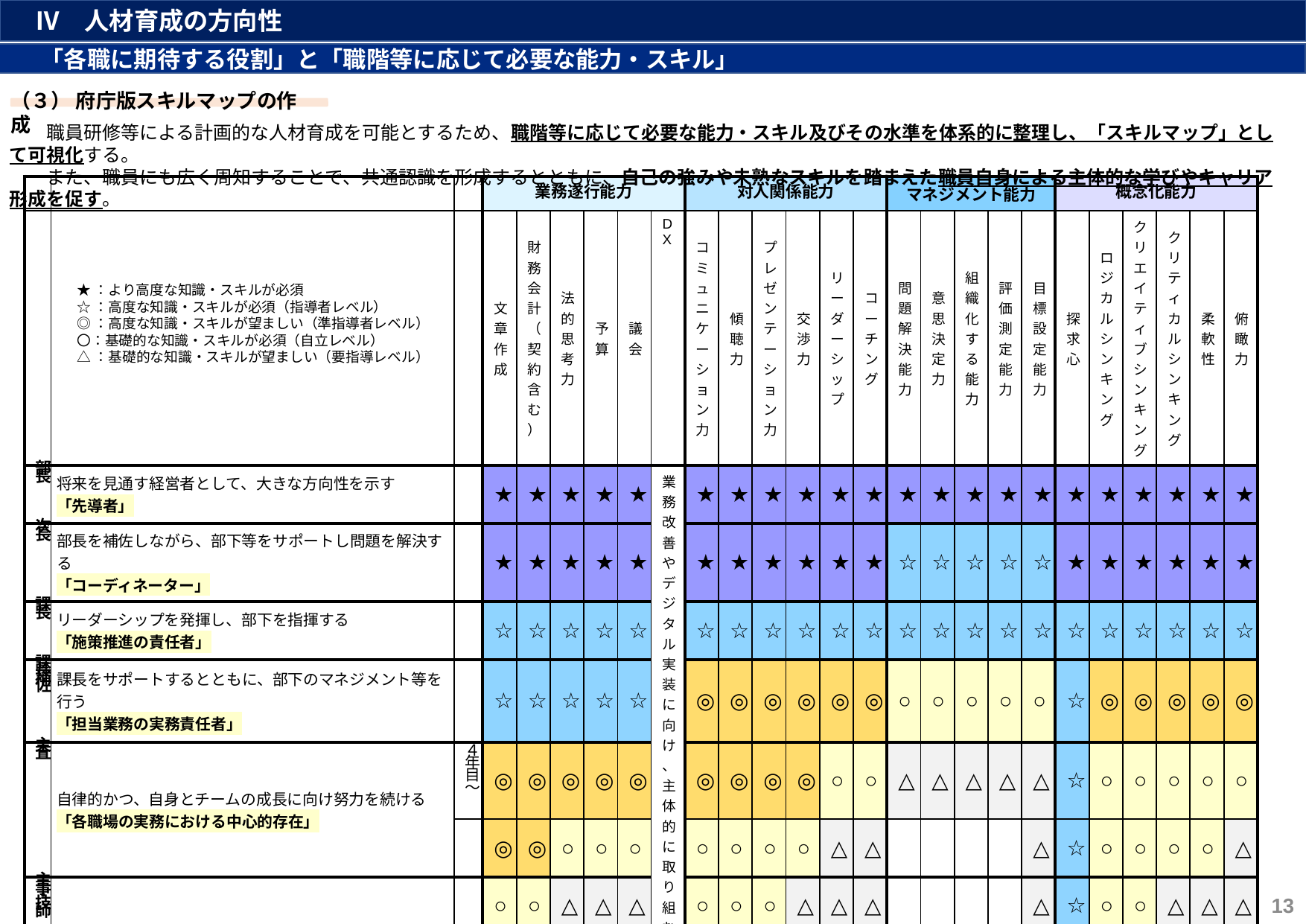

Ⅳ　人材育成の方向性
　 「各職に期待する役割」と「職階等に応じて必要な能力・スキル」
（３） 府庁版スキルマップの作成

　　職員研修等による計画的な人材育成を可能とするため、職階等に応じて必要な能力・スキル及びその水準を体系的に整理し、「スキルマップ」として可視化する。
　　また、職員にも広く周知することで、共通認識を形成するとともに、自己の強みや未熟なスキルを踏まえた職員自身による主体的な学びやキャリア形成を促す。
|  |  |  | 業務遂行能力 |  |  |  |  |  | 対人関係能力 |  |  |  |  |  | マネジメント能力 |  |  |  |  | 概念化能力 |  |  |  |  |  |
| --- | --- | --- | --- | --- | --- | --- | --- | --- | --- | --- | --- | --- | --- | --- | --- | --- | --- | --- | --- | --- | --- | --- | --- | --- | --- |
|  |  |  | 文章作成 | 財務会計（契約含む） | 法的思考力 | 予算 | 議会 | DX | コミュニケーション力 | 傾聴力 | プレゼンテーション力 | 交渉力 | リーダーシップ | コーチング | 問題解決能力 | 意思決定力 | 組織化する能力 | 評価測定能力 | 目標設定能力 | 探求心 | ロジカルシンキング | クリエイティブシンキング | クリティカルシンキング | 柔軟性 | 俯瞰力 |
| 部長 | 将来を見通す経営者として、大きな方向性を示す 「先導者」 |  | ★ | ★ | ★ | ★ | ★ | 業務改善やデジタル実装に向け、主体的に取り組むために必要な知識・スキルを習得 | ★ | ★ | ★ | ★ | ★ | ★ | ★ | ★ | ★ | ★ | ★ | ★ | ★ | ★ | ★ | ★ | ★ |
| 次長 | 部長を補佐しながら、部下等をサポートし問題を解決する 「コーディネーター」 |  | ★ | ★ | ★ | ★ | ★ |  | ★ | ★ | ★ | ★ | ★ | ★ | ☆ | ☆ | ☆ | ☆ | ☆ | ★ | ★ | ★ | ★ | ★ | ★ |
| 課長 | リーダーシップを発揮し、部下を指揮する 「施策推進の責任者」 |  | ☆ | ☆ | ☆ | ☆ | ☆ |  | ☆ | ☆ | ☆ | ☆ | ☆ | ☆ | ☆ | ☆ | ☆ | ☆ | ☆ | ☆ | ☆ | ☆ | ☆ | ☆ | ☆ |
| 課長補佐 | 課長をサポートするとともに、部下のマネジメント等を行う 「担当業務の実務責任者」 |  | ☆ | ☆ | ☆ | ☆ | ☆ |  | ◎ | ◎ | ◎ | ◎ | ◎ | ◎ | ○ | ○ | ○ | ○ | ○ | ☆ | ◎ | ◎ | ◎ | ◎ | ◎ |
| 主査 | 自律的かつ、自身とチームの成長に向け努力を続ける 「各職場の実務における中心的存在」 | ４年目～ | ◎ | ◎ | ◎ | ◎ | ◎ |  | ◎ | ◎ | ◎ | ◎ | ○ | ○ | △ | △ | △ | △ | △ | ☆ | ○ | ○ | ○ | ○ | ○ |
|  |  |  | ◎ | ◎ | ○ | ○ | ○ |  | ○ | ○ | ○ | ○ | △ | △ |  |  |  |  | △ | ☆ | ○ | ○ | ○ | ○ | △ |
| 主事・技師 | 自己研鑽に励むとともに、周囲のサポートも行う 「業務の推進役」 |  | ○ | ○ | △ | △ | △ |  | ○ | ○ | ○ | △ | △ | △ |  |  |  |  | △ | ☆ | ○ | ○ | △ | △ | △ |
|  |  | ～３年目 | △ | △ | △ | △ | △ | △ | △ | △ | △ | △ |  |  |  |  |  |  | △ | ☆ | △ | △ | △ | △ | △ |
★：より高度な知識・スキルが必須
☆：高度な知識・スキルが必須（指導者レベル）
◎：高度な知識・スキルが望ましい（準指導者レベル）
〇：基礎的な知識・スキルが必須（自立レベル）
△：基礎的な知識・スキルが望ましい（要指導レベル）
13